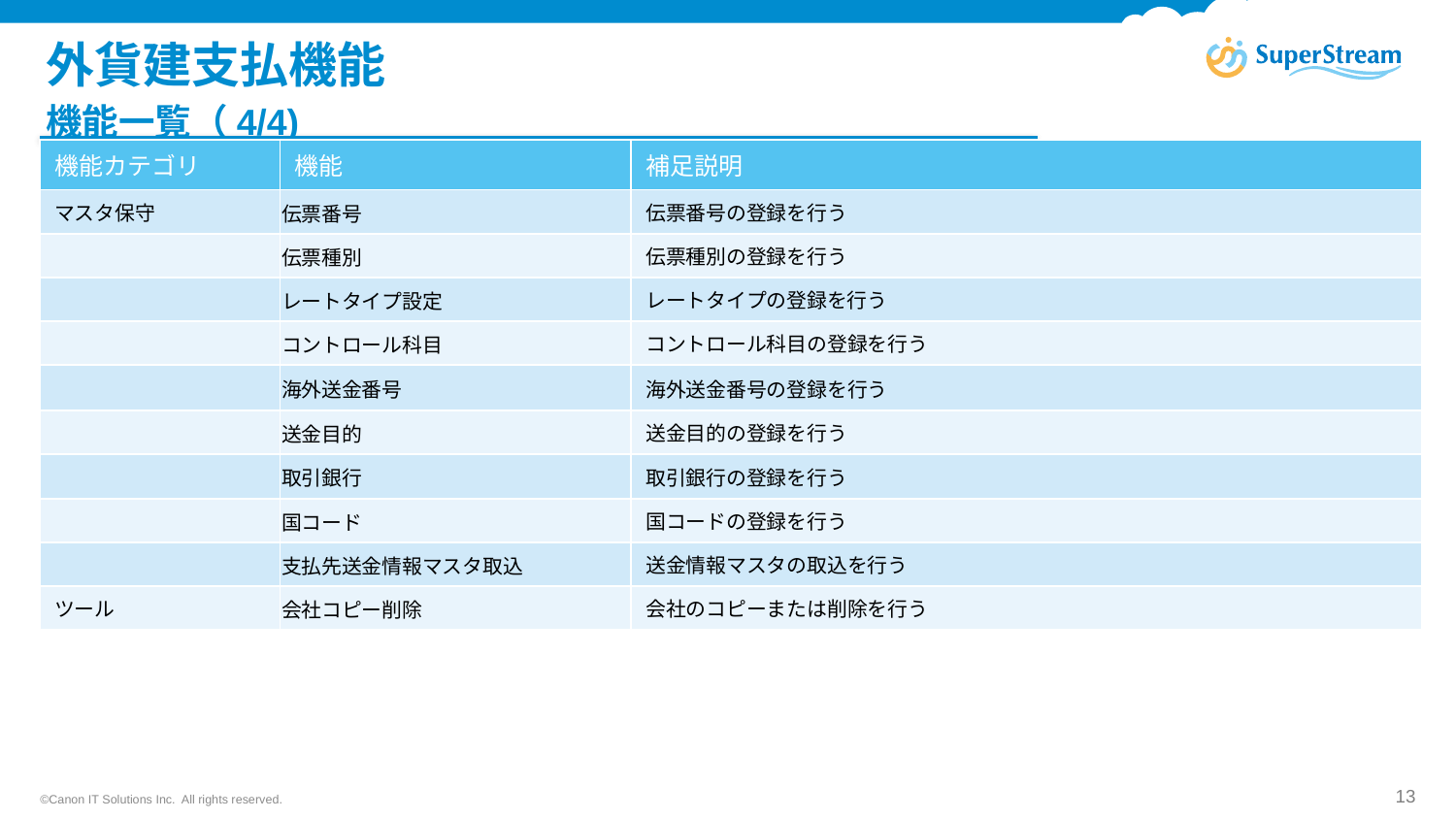

# 外貨建支払機能
機能一覧（4/4)

| 機能カテゴリ | 機能 | 補足説明 |
| --- | --- | --- |
| マスタ保守 | 伝票番号 | 伝票番号の登録を行う |
|  | 伝票種別 | 伝票種別の登録を行う |
|  | レートタイプ設定 | レートタイプの登録を行う |
|  | コントロール科目 | コントロール科目の登録を行う |
|  | 海外送金番号 | 海外送金番号の登録を行う |
|  | 送金目的 | 送金目的の登録を行う |
|  | 取引銀行 | 取引銀行の登録を行う |
|  | 国コード | 国コードの登録を行う |
|  | 支払先送金情報マスタ取込 | 送金情報マスタの取込を行う |
| ツール | 会社コピー削除 | 会社のコピーまたは削除を行う |
©Canon IT Solutions Inc.  All rights reserved.
13